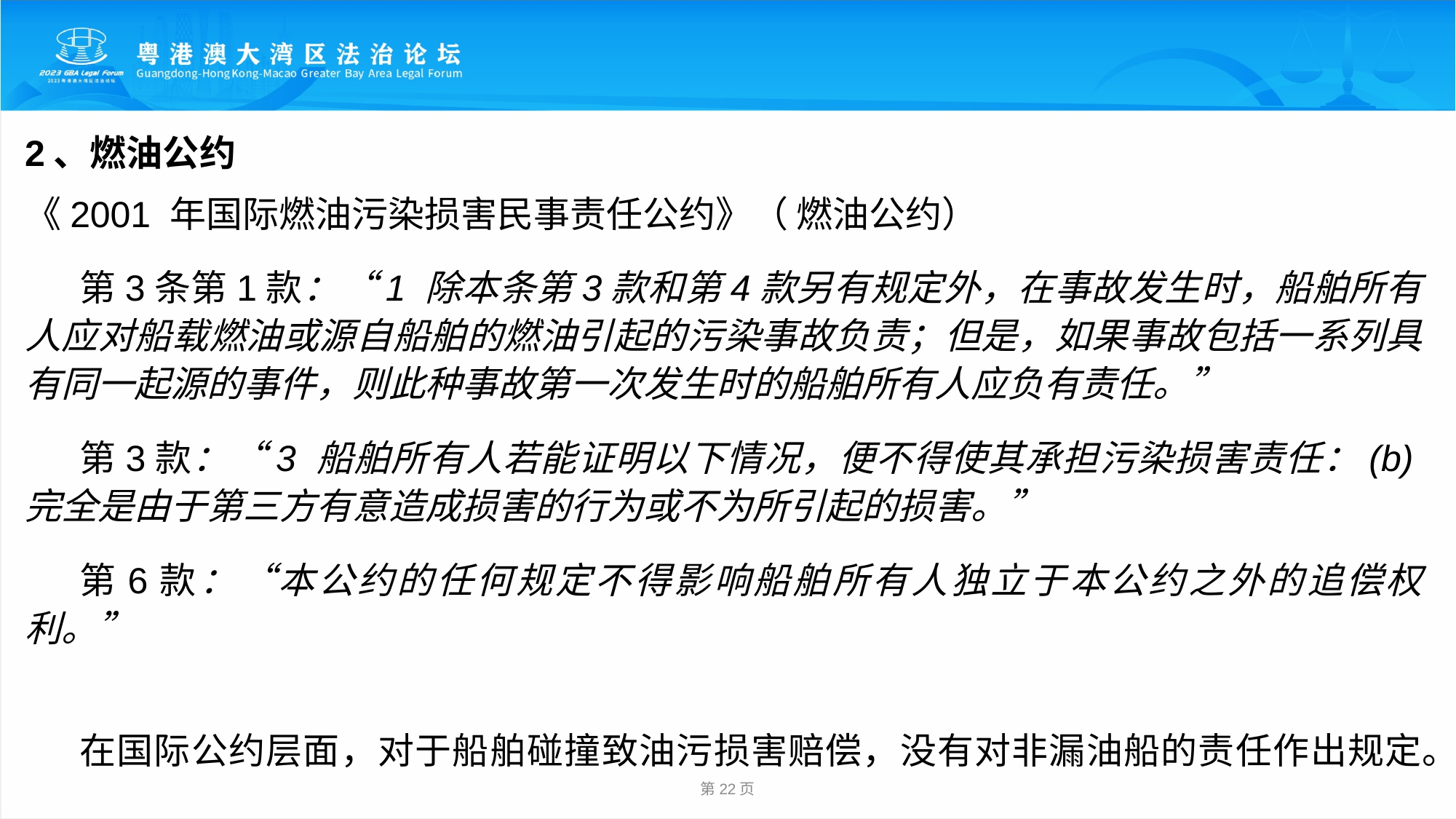

2、燃油公约

《2001 年国际燃油污染损害民事责任公约》（ 燃油公约）

第3条第1款：“1 除本条第3款和第4款另有规定外，在事故发生时，船舶所有人应对船载燃油或源自船舶的燃油引起的污染事故负责；但是，如果事故包括一系列具有同一起源的事件，则此种事故第一次发生时的船舶所有人应负有责任。”

第3款：“3 船舶所有人若能证明以下情况，便不得使其承担污染损害责任：(b)完全是由于第三方有意造成损害的行为或不为所引起的损害。”

第6款：“本公约的任何规定不得影响船舶所有人独立于本公约之外的追偿权利。”

在国际公约层面，对于船舶碰撞致油污损害赔偿，没有对非漏油船的责任作出规定。
第22页